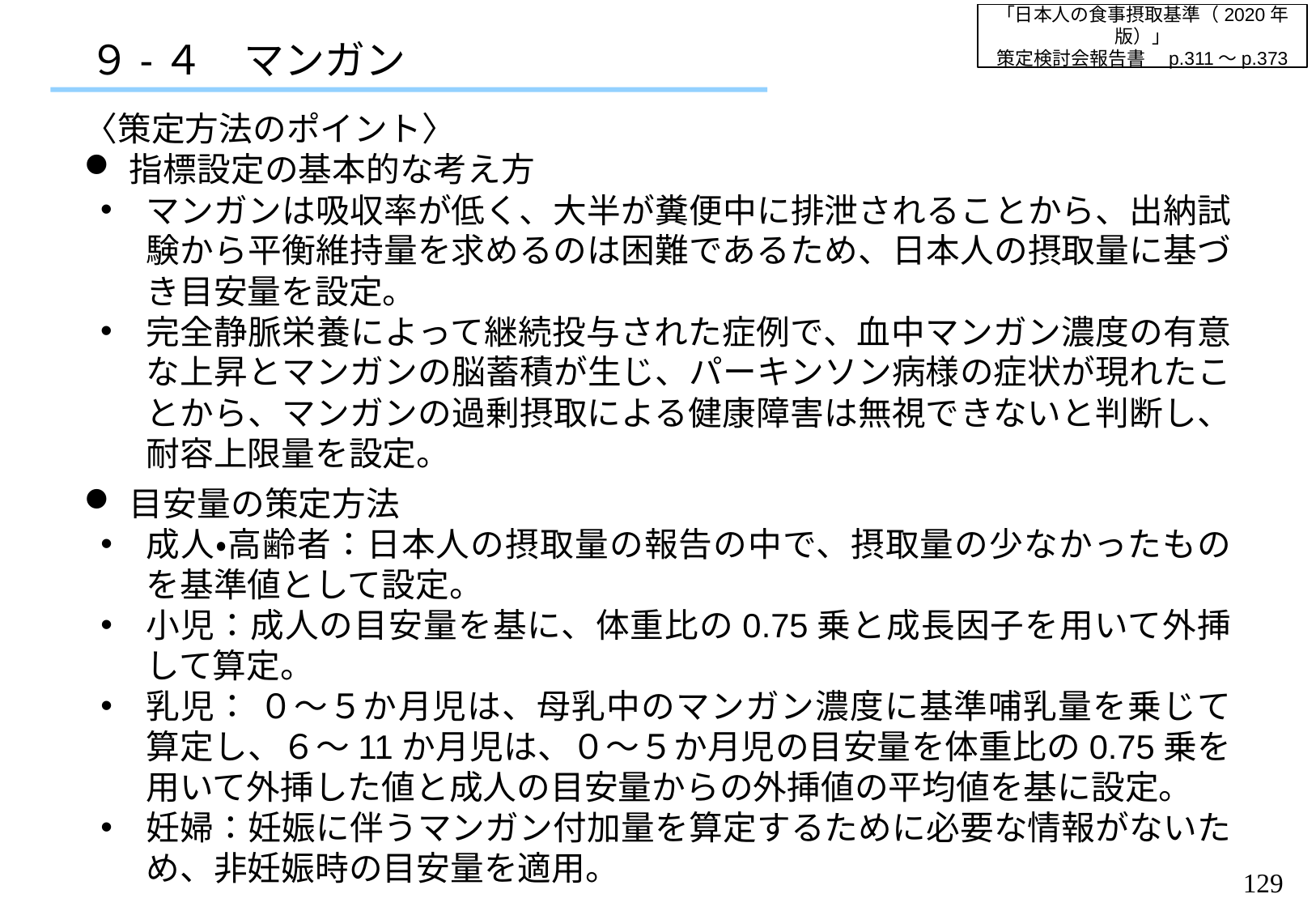

「日本人の食事摂取基準（2020年版）」
策定検討会報告書　p.311～p.373
９-４　マンガン

〈策定方法のポイント〉
指標設定の基本的な考え方
マンガンは吸収率が低く、大半が糞便中に排泄されることから、出納試験から平衡維持量を求めるのは困難であるため、日本人の摂取量に基づき目安量を設定。
完全静脈栄養によって継続投与された症例で、血中マンガン濃度の有意な上昇とマンガンの脳蓄積が生じ、パーキンソン病様の症状が現れたことから、マンガンの過剰摂取による健康障害は無視できないと判断し、耐容上限量を設定。
目安量の策定方法
成人・高齢者：日本人の摂取量の報告の中で、摂取量の少なかったものを基準値として設定。
小児：成人の目安量を基に、体重比の0.75乗と成長因子を用いて外挿して算定。
乳児： ０～５か月児は、母乳中のマンガン濃度に基準哺乳量を乗じて算定し、６～11か月児は、０～５か月児の目安量を体重比の0.75乗を用いて外挿した値と成人の目安量からの外挿値の平均値を基に設定。
妊婦：妊娠に伴うマンガン付加量を算定するために必要な情報がないため、非妊娠時の目安量を適用。
129